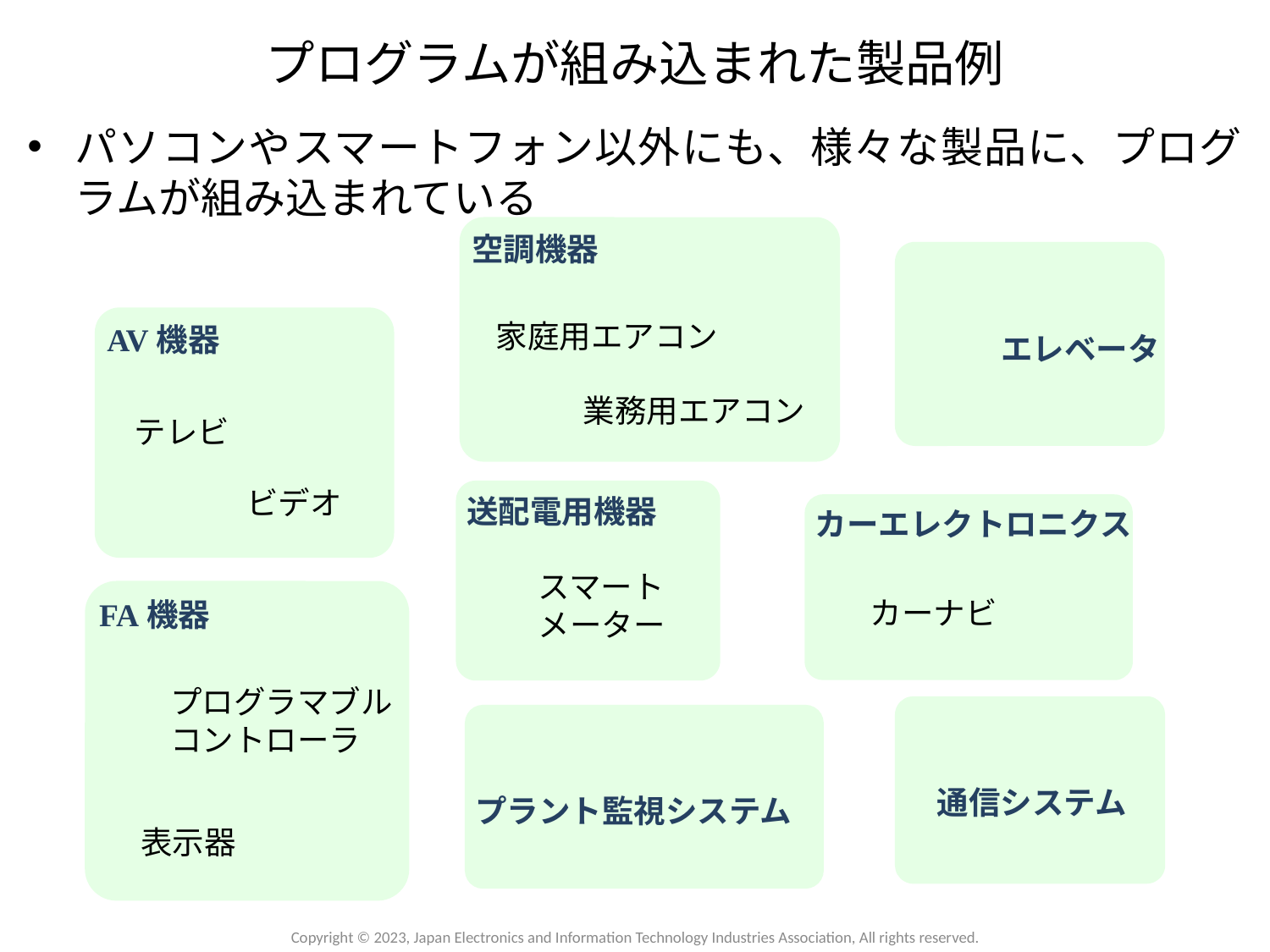

# プログラムが組み込まれた製品例
パソコンやスマートフォン以外にも、様々な製品に、プログラムが組み込まれている
空調機器

　　　エレベータ
AV機器
家庭用エアコン
業務用エアコン
テレビ
ビデオ
送配電用機器
カーエレクトロニクス
スマート
メーター
FA機器
カーナビ
プログラマブル
コントローラ

　通信システム

プラント監視システム
表示器
Copyright © 2023, Japan Electronics and Information Technology Industries Association, All rights reserved.